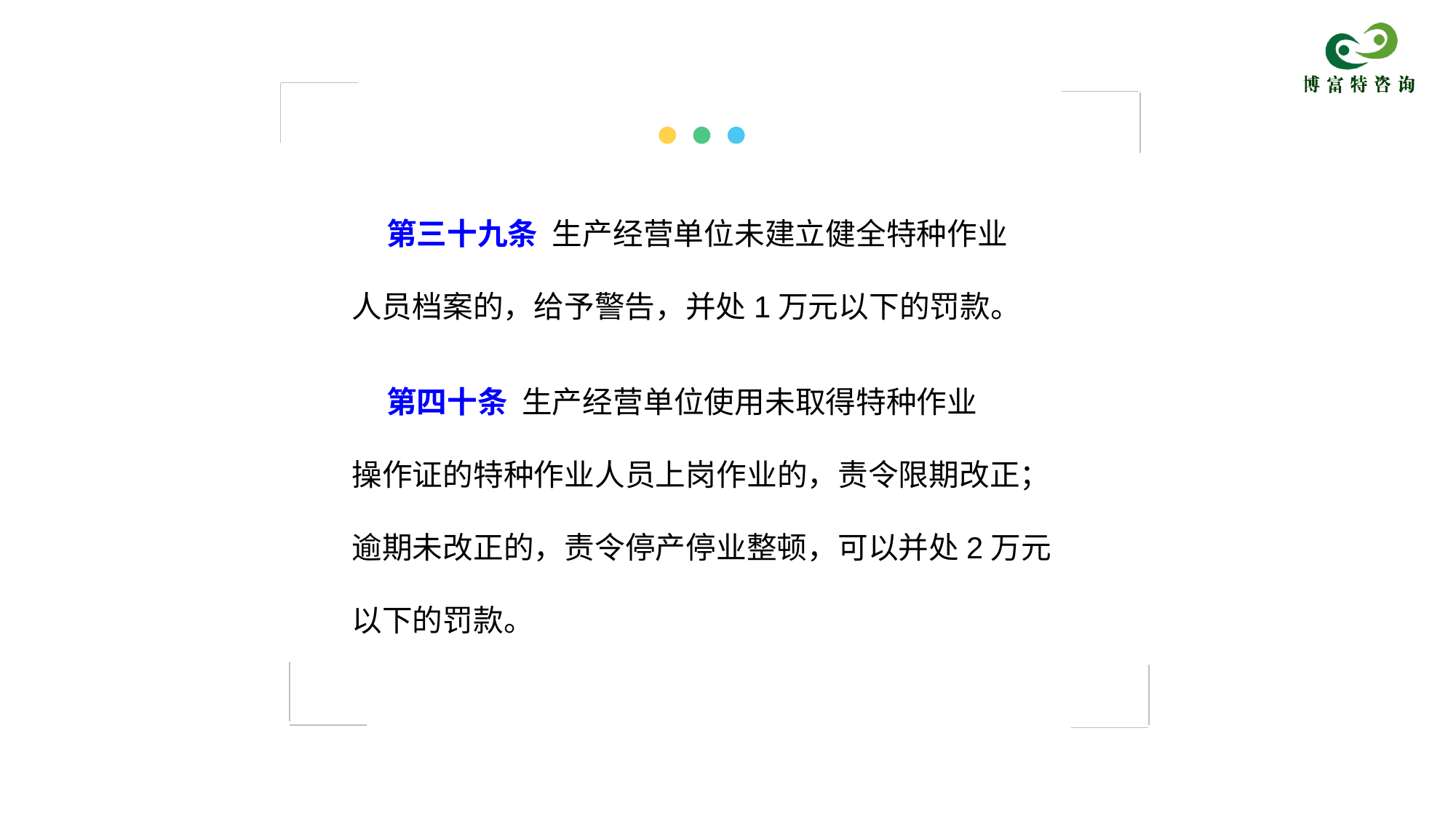

第三十九条  生产经营单位未建立健全特种作业
人员档案的，给予警告，并处1万元以下的罚款。
    第四十条  生产经营单位使用未取得特种作业
操作证的特种作业人员上岗作业的，责令限期改正；
逾期未改正的，责令停产停业整顿，可以并处2万元
以下的罚款。